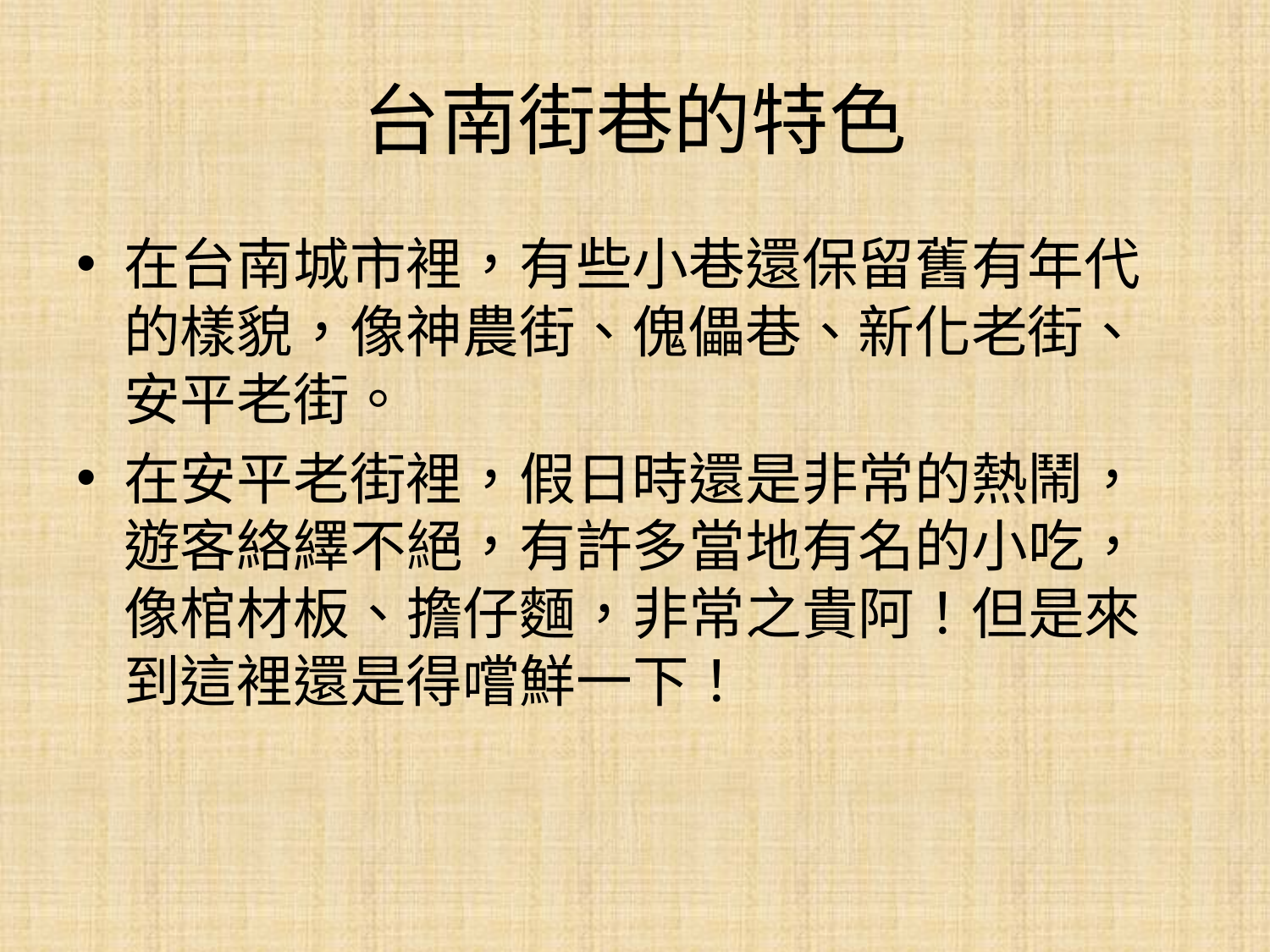

# 台南街巷的特色
在台南城市裡，有些小巷還保留舊有年代的樣貌，像神農街、傀儡巷、新化老街、安平老街。
在安平老街裡，假日時還是非常的熱鬧，遊客絡繹不絕，有許多當地有名的小吃，像棺材板、擔仔麵，非常之貴阿！但是來到這裡還是得嚐鮮一下！